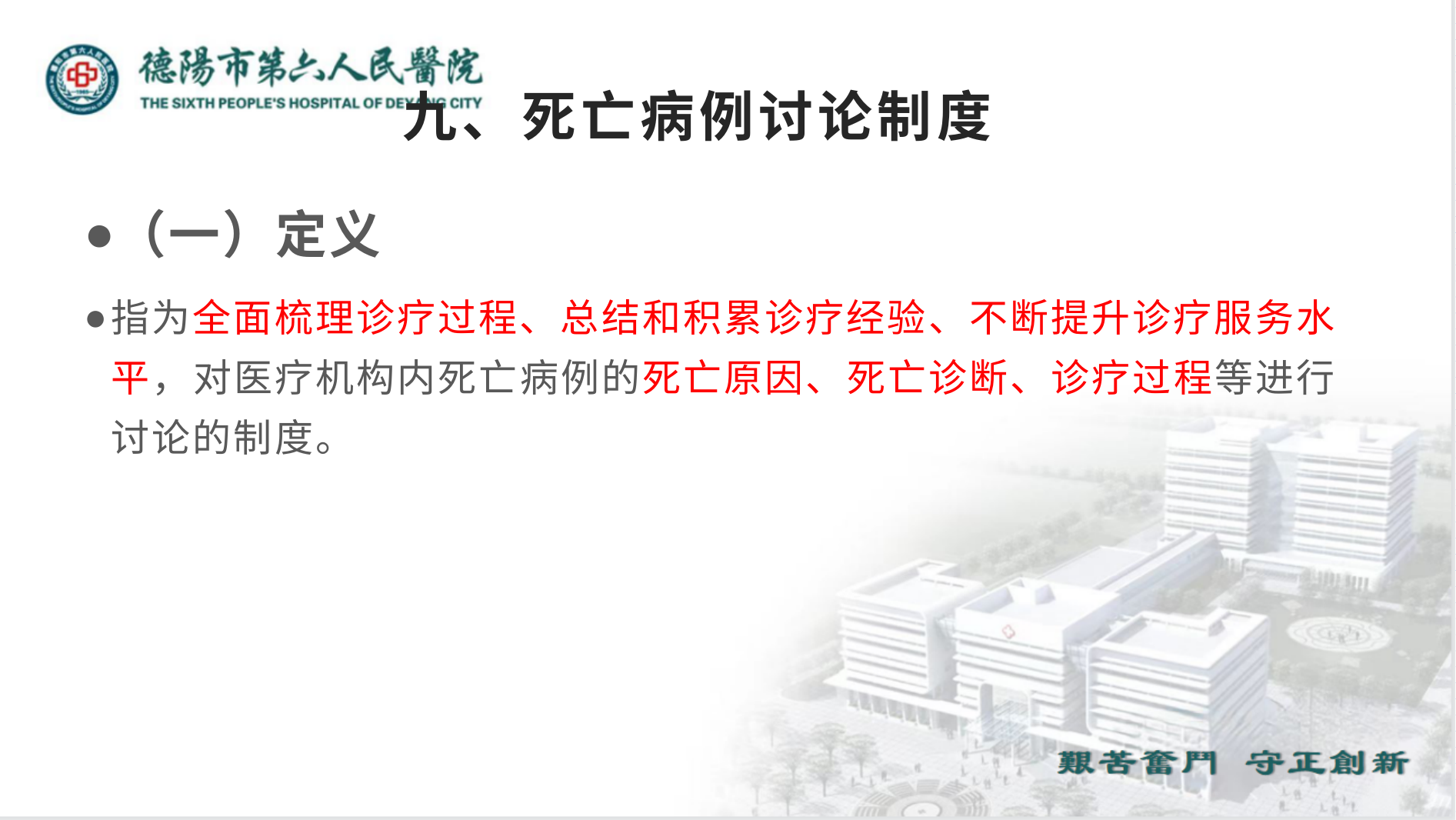

# 九、死亡病例讨论制度
（一）定义
指为全面梳理诊疗过程、总结和积累诊疗经验、不断提升诊疗服务水平，对医疗机构内死亡病例的死亡原因、死亡诊断、诊疗过程等进行讨论的制度。